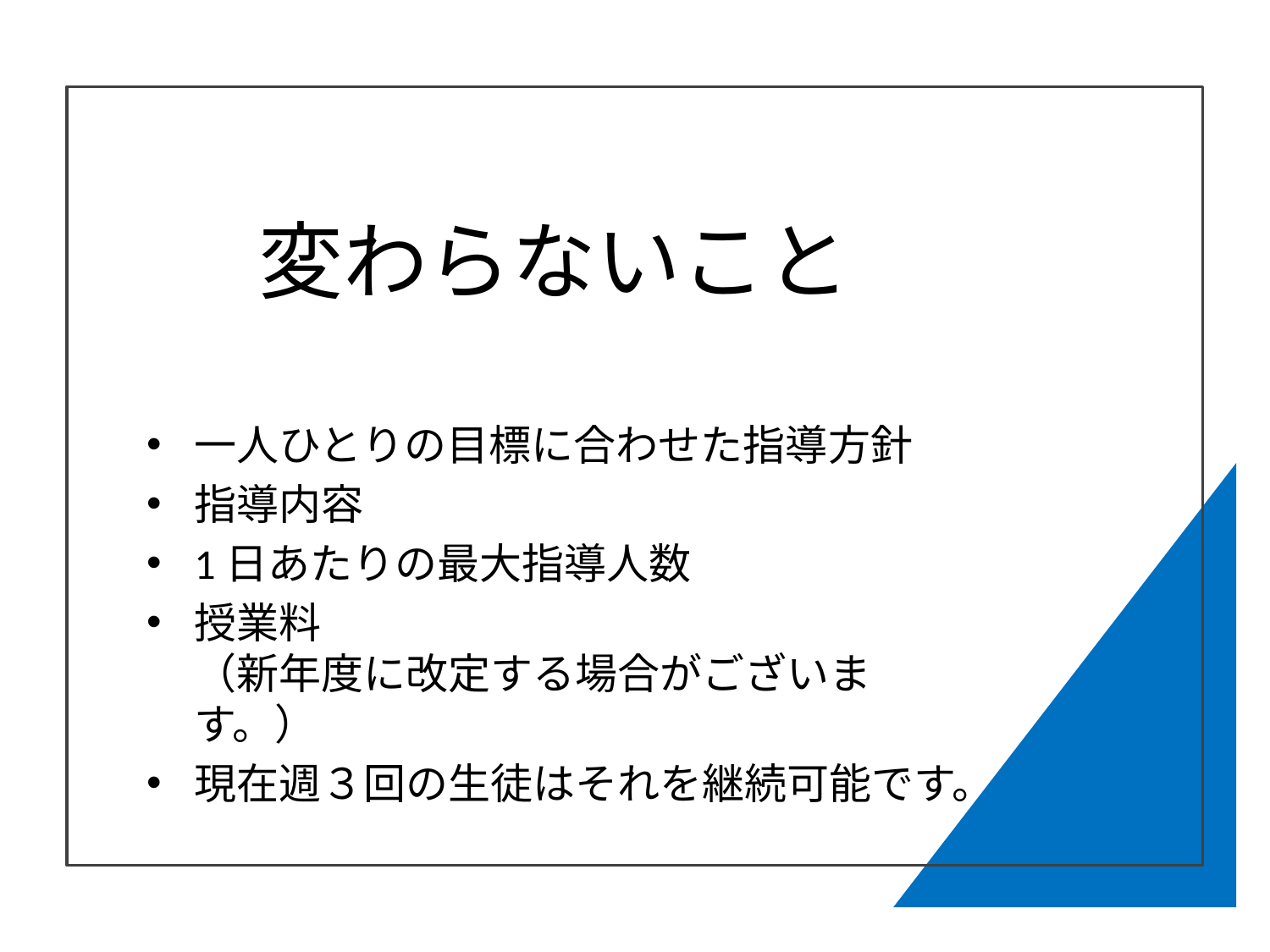

# 変わらないこと
一人ひとりの目標に合わせた指導方針
指導内容
1日あたりの最大指導人数
授業料
（新年度に改定する場合がございます。）
現在週３回の生徒はそれを継続可能です。